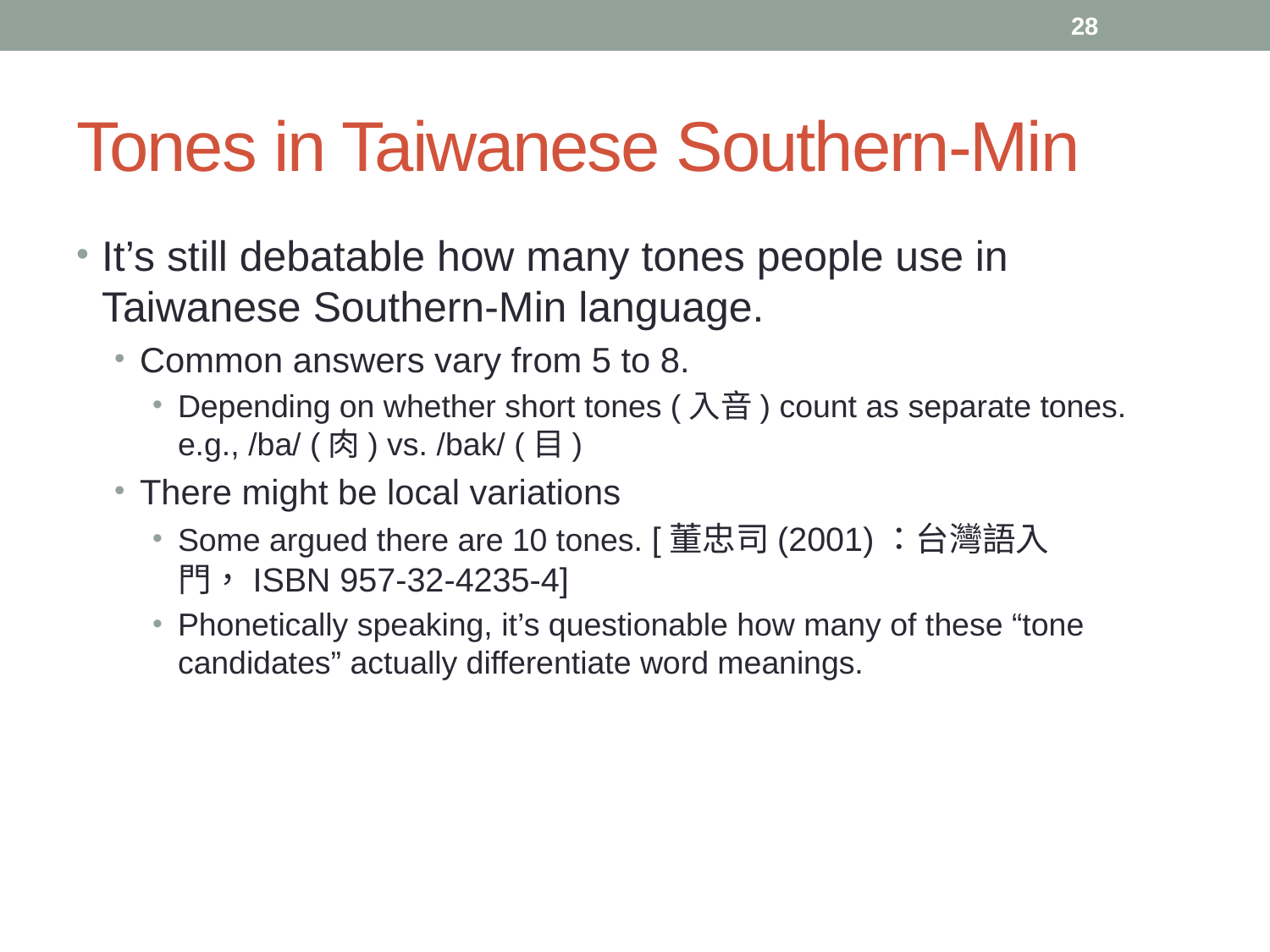

28
# Tones in Taiwanese Southern-Min
It’s still debatable how many tones people use in Taiwanese Southern-Min language.
Common answers vary from 5 to 8.
Depending on whether short tones (入音) count as separate tones. e.g., /ba/ (肉) vs. /bak/ (目)
There might be local variations
Some argued there are 10 tones. [董忠司(2001)：台灣語入門，ISBN 957-32-4235-4]
Phonetically speaking, it’s questionable how many of these “tone candidates” actually differentiate word meanings.